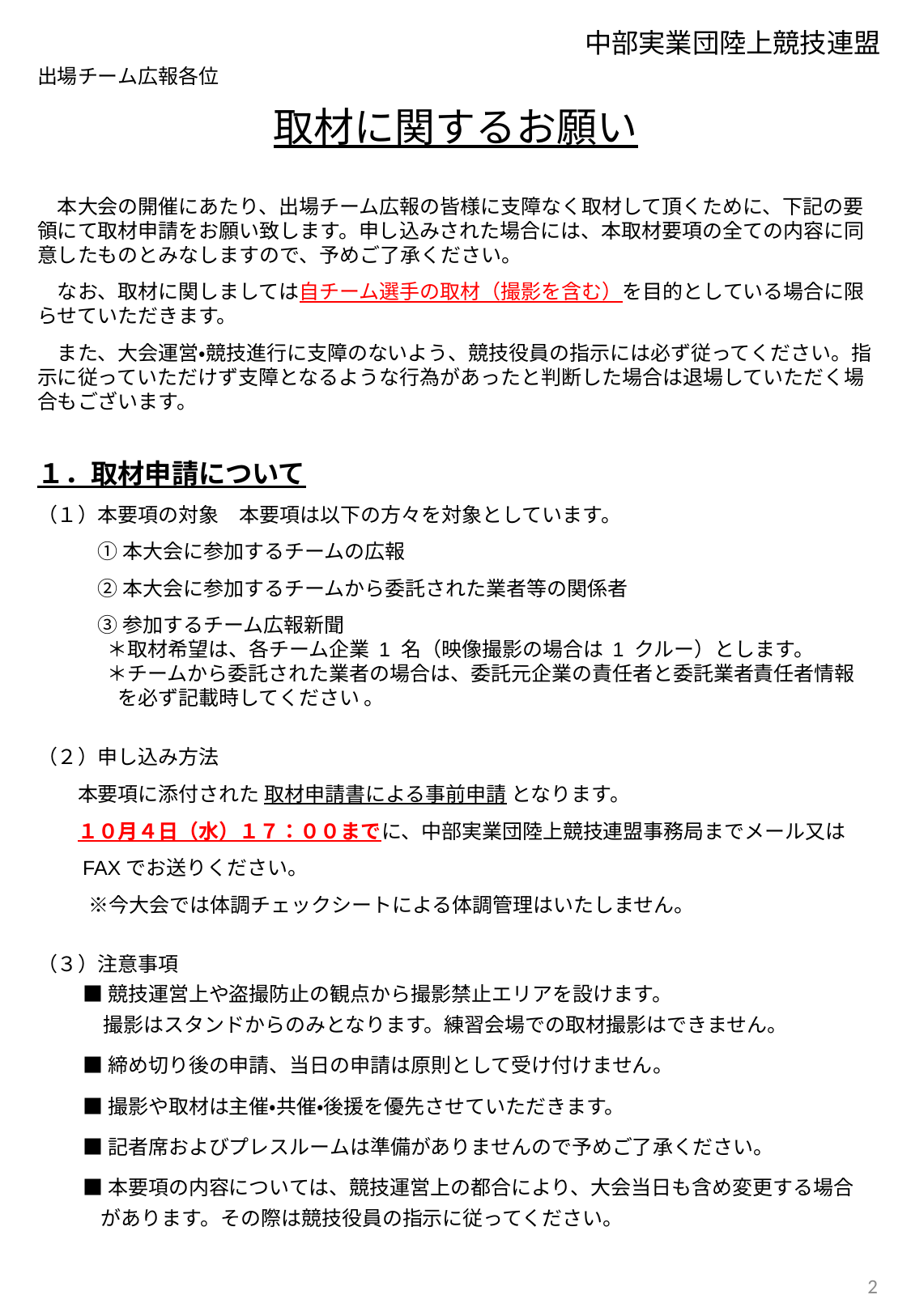

中部実業団陸上競技連盟
出場チーム広報各位

取材に関するお願い

　本大会の開催にあたり、出場チーム広報の皆様に支障なく取材して頂くために、下記の要領にて取材申請をお願い致します。申し込みされた場合には、本取材要項の全ての内容に同意したものとみなしますので、予めご了承ください。
　なお、取材に関しましては自チーム選手の取材（撮影を含む）を目的としている場合に限らせていただきます。
　また、大会運営・競技進行に支障のないよう、競技役員の指示には必ず従ってください。指示に従っていただけず支障となるような行為があったと判断した場合は退場していただく場合もございます。

１．取材申請について
（１）本要項の対象　本要項は以下の方々を対象としています。
　　　① 本大会に参加するチームの広報
　　　② 本大会に参加するチームから委託された業者等の関係者
　　　③ 参加するチーム広報新聞
 　　　＊取材希望は、各チーム企業 1 名（映像撮影の場合は 1 クルー）とします。
 　　　＊チームから委託された業者の場合は、委託元企業の責任者と委託業者責任者情報
　　　　を必ず記載時してください 。
（２）申し込み方法
　　本要項に添付された 取材申請書による事前申請 となります。
　　１０月４日（水）１７：００までに、中部実業団陸上競技連盟事務局までメール又は
　　FAXでお送りください。
　　※今大会では体調チェックシートによる体調管理はいたしません。
（３）注意事項
■競技運営上や盗撮防止の観点から撮影禁止エリアを設けます。
　撮影はスタンドからのみとなります。練習会場での取材撮影はできません。
■締め切り後の申請、当日の申請は原則として受け付けません。
■撮影や取材は主催・共催・後援を優先させていただきます。
■記者席およびプレスルームは準備がありませんので予めご了承ください。
■本要項の内容については、競技運営上の都合により、大会当日も含め変更する場合
   があります。その際は競技役員の指示に従ってください。
2